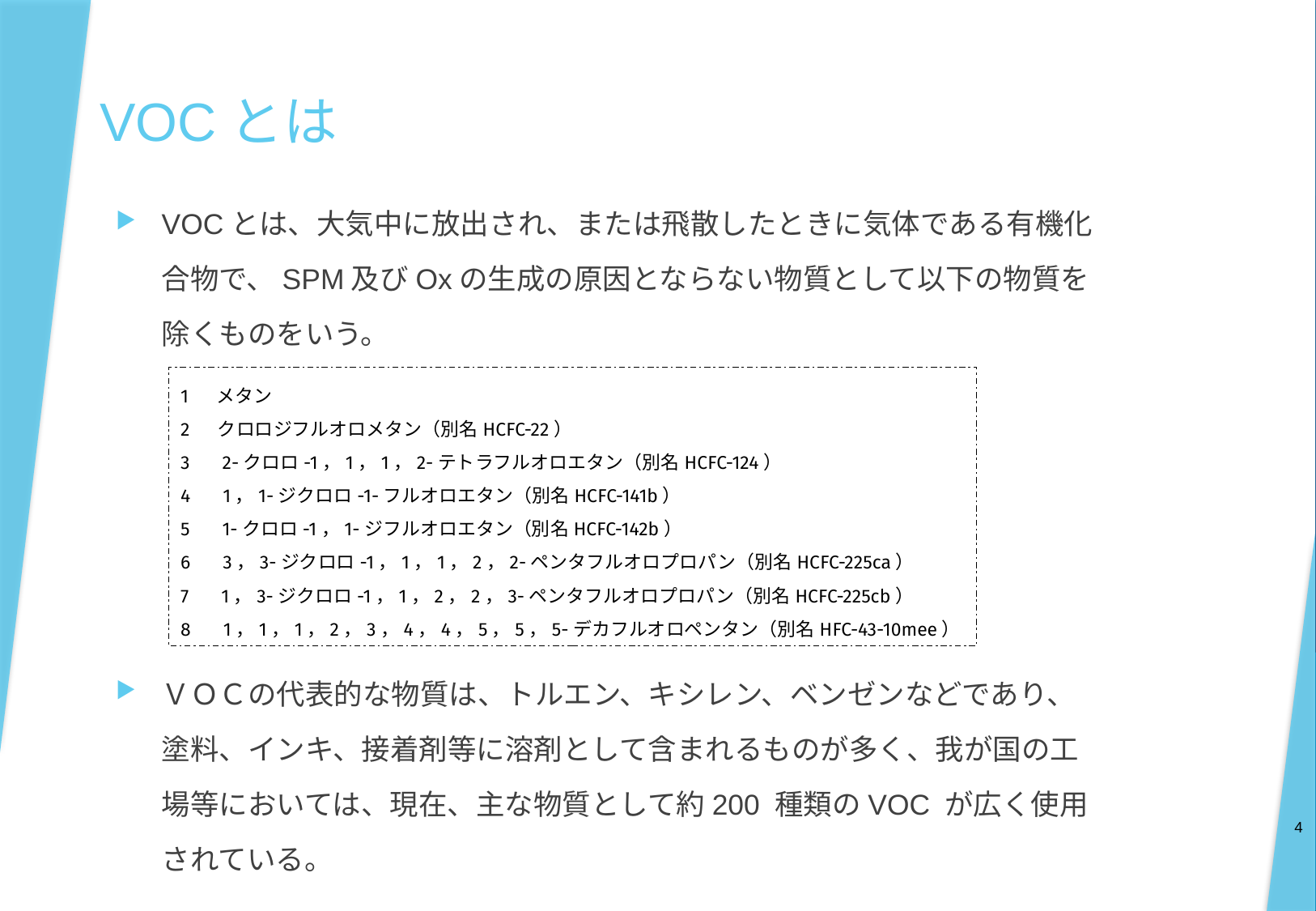

# VOCとは
VOCとは、大気中に放出され、または飛散したときに気体である有機化合物で、SPM及びOxの生成の原因とならない物質として以下の物質を除くものをいう。

ＶＯＣの代表的な物質は、トルエン、キシレン、ベンゼンなどであり、塗料、インキ、接着剤等に溶剤として含まれるものが多く、我が国の工場等においては、現在、主な物質として約200 種類のVOC が広く使用されている。
1 　メタン
2 　クロロジフルオロメタン（別名HCFC-22）
3 　2-クロロ-1，1，1，2-テトラフルオロエタン（別名HCFC-124）
4 　1，1-ジクロロ-1-フルオロエタン（別名HCFC-141b）
5 　1-クロロ-1，1-ジフルオロエタン（別名HCFC-142b）
6 　3，3-ジクロロ-1，1，1，2，2-ペンタフルオロプロパン（別名HCFC-225ca）
7 　1，3-ジクロロ-1，1，2，2，3-ペンタフルオロプロパン（別名HCFC-225cb）
8 　1，1，1，2，3，4，4，5，5，5-デカフルオロペンタン（別名HFC-43-10mee）

4